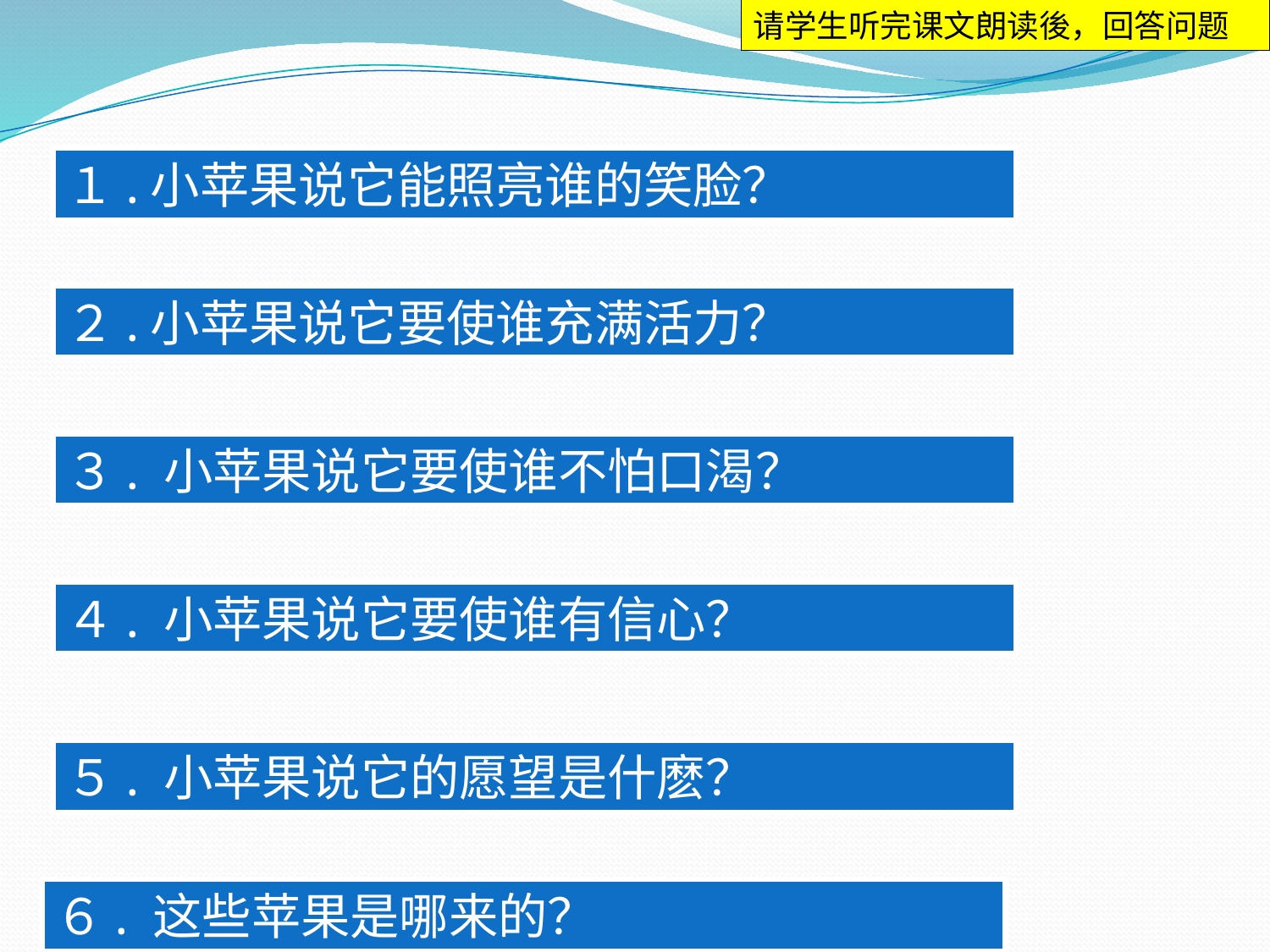

请学生听完课文朗读後，回答问题
１.小苹果说它能照亮谁的笑脸？
２.小苹果说它要使谁充满活力？
３. 小苹果说它要使谁不怕口渴？
４. 小苹果说它要使谁有信心？
５. 小苹果说它的愿望是什麽？
６. 这些苹果是哪来的？